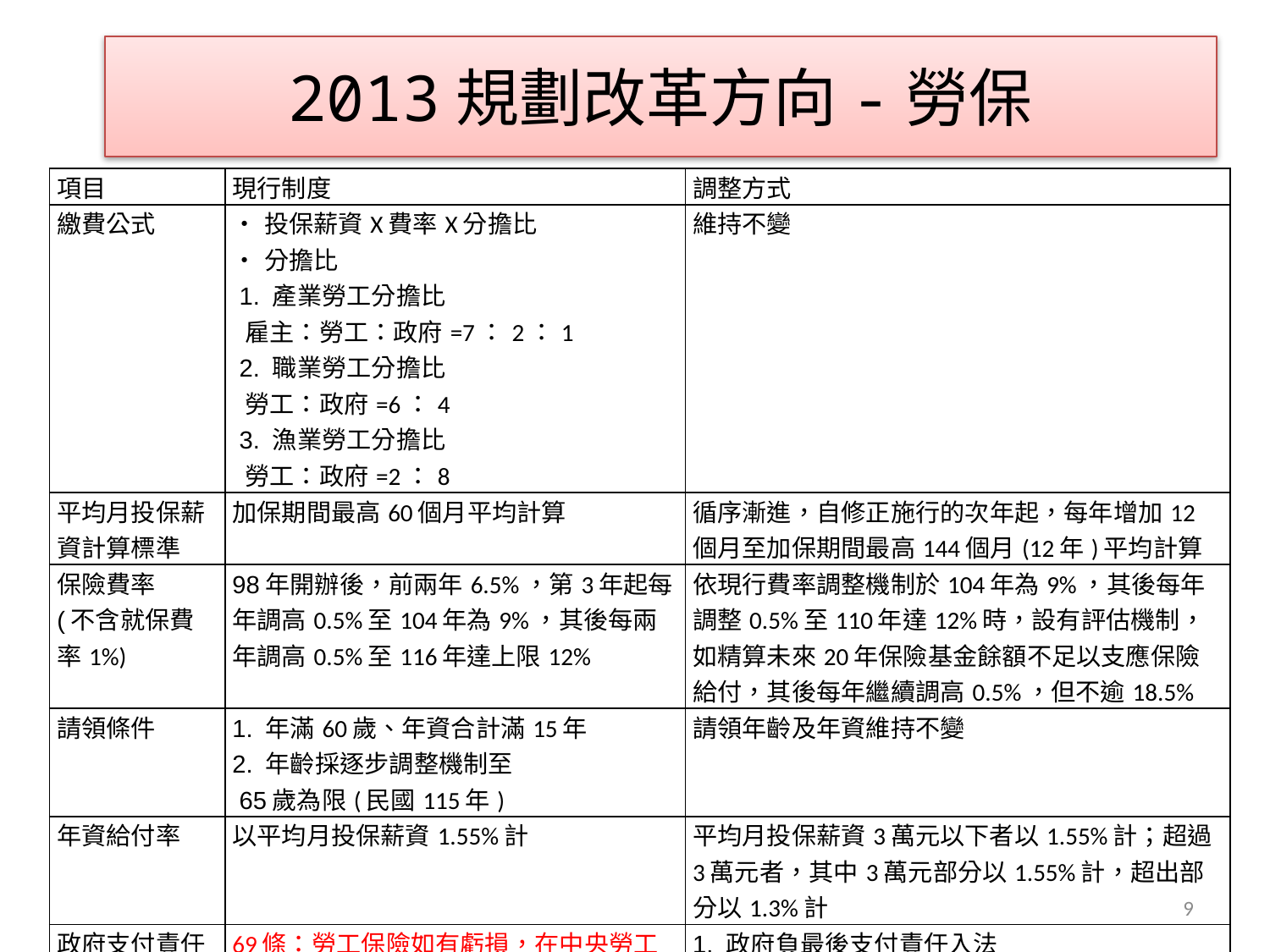

# 2013規劃改革方向-勞保
| 項目 | 現行制度 | 調整方式 |
| --- | --- | --- |
| 繳費公式 | •投保薪資X費率X分擔比 •分擔比 1. 產業勞工分擔比 雇主：勞工：政府=7：2：1 2. 職業勞工分擔比 勞工：政府=6：4 3. 漁業勞工分擔比 勞工：政府=2：8 | 維持不變 |
| 平均月投保薪資計算標準 | 加保期間最高60個月平均計算 | 循序漸進，自修正施行的次年起，每年增加12個月至加保期間最高144個月(12年)平均計算 |
| 保險費率 (不含就保費率1%) | 98年開辦後，前兩年6.5%，第3年起每年調高0.5%至104年為9%，其後每兩年調高0.5%至116年達上限12% | 依現行費率調整機制於104年為9%，其後每年調整0.5%至110年達12%時，設有評估機制，如精算未來20年保險基金餘額不足以支應保險給付，其後每年繼續調高0.5%，但不逾18.5% |
| 請領條件 | 1. 年滿60歲、年資合計滿15年 2. 年齡採逐步調整機制至 65歲為限(民國115年) | 請領年齡及年資維持不變 |
| 年資給付率 | 以平均月投保薪資1.55%計 | 平均月投保薪資3萬元以下者以1.55%計；超過3萬元者，其中3萬元部分以1.55%計，超出部分以1.3%計 |
| 政府支付責任 | 69條：勞工保險如有虧損，在中央勞工保險局未成立前（85年），應由中央主管機關審核撥補。（97年修法未修正） | 1. 政府負最後支付責任入法 2. 明定於施行後6個月內由中 央主管機關擬訂撥補計畫， 報請行政院核定後實施 |
| 基金 | 運用績效 101年精算報告假設為3% | 提高至4%以上 |
9